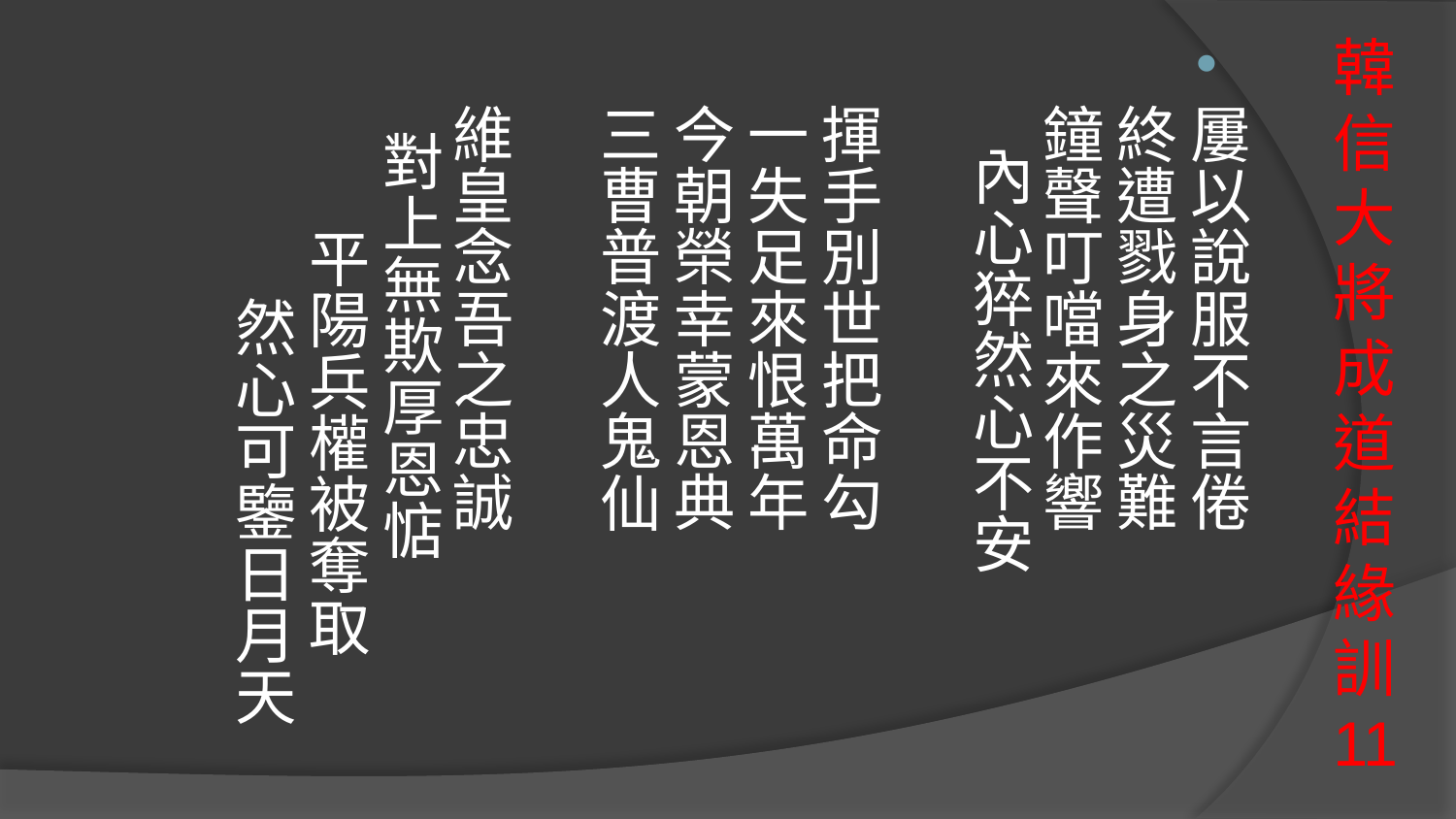

# 韓信大將成道結緣訓11
屢以說服不言倦                 終遭戮身之災難
鐘聲叮噹來作響                     內心猝然心不安
揮手別世把命勾                 一失足來恨萬年
今朝榮幸蒙恩典                  三曹普渡人鬼仙
維皇念吾之忠誠                    對上無欺厚恩惦                         平陽兵權被奪取                       然心可鑒日月天